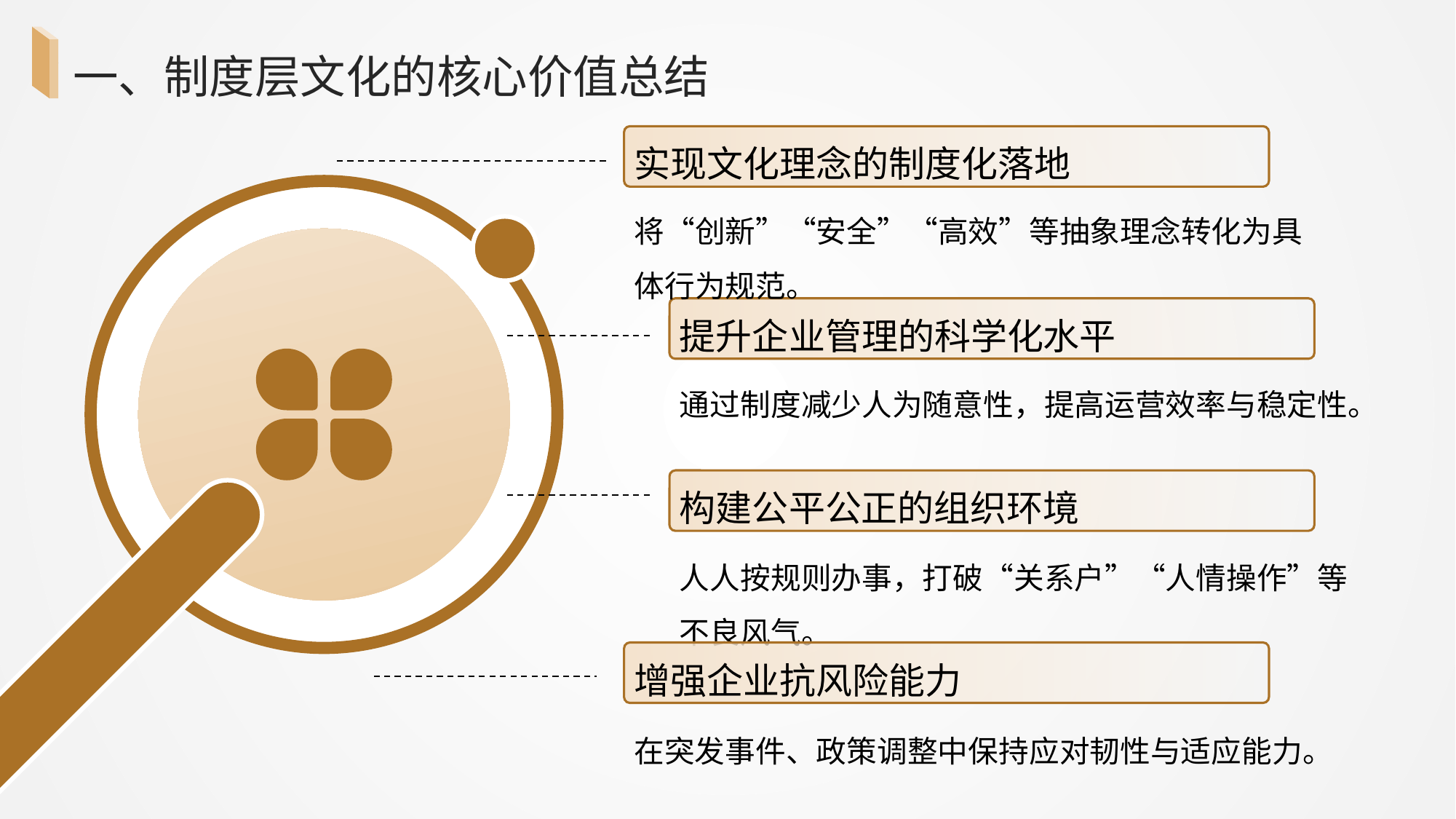

一、制度层文化的核心价值总结

实现文化理念的制度化落地

将“创新”“安全”“高效”等抽象理念转化为具体行为规范。

提升企业管理的科学化水平

通过制度减少人为随意性，提高运营效率与稳定性。

构建公平公正的组织环境
人人按规则办事，打破“关系户”“人情操作”等不良风气。

增强企业抗风险能力
在突发事件、政策调整中保持应对韧性与适应能力。